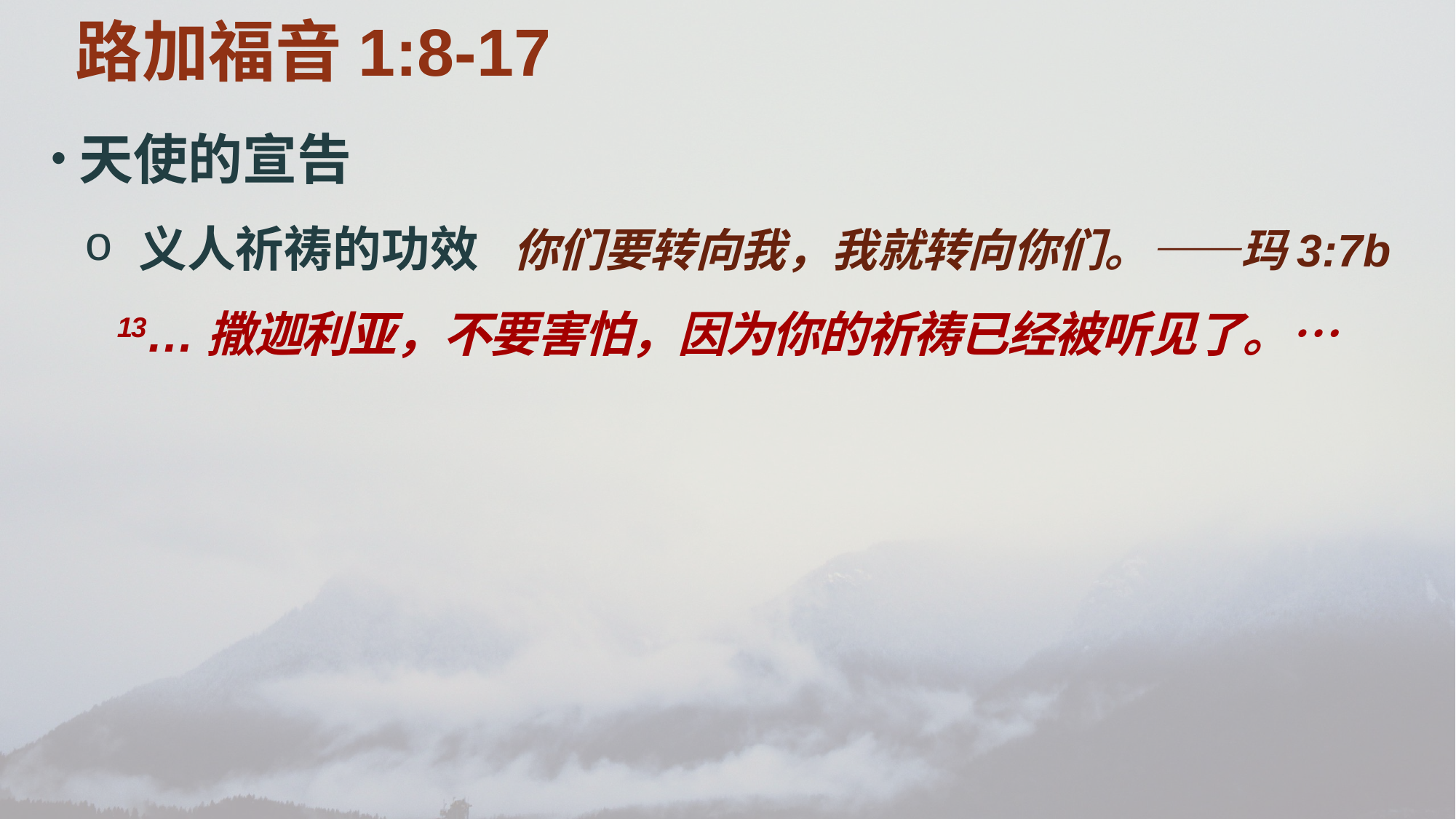

路加福音1:8-17
天使的宣告
义人祈祷的功效
13…撒迦利亚，不要害怕，因为你的祈祷已经被听见了。…

你们要转向我，我就转向你们。——玛3:7b